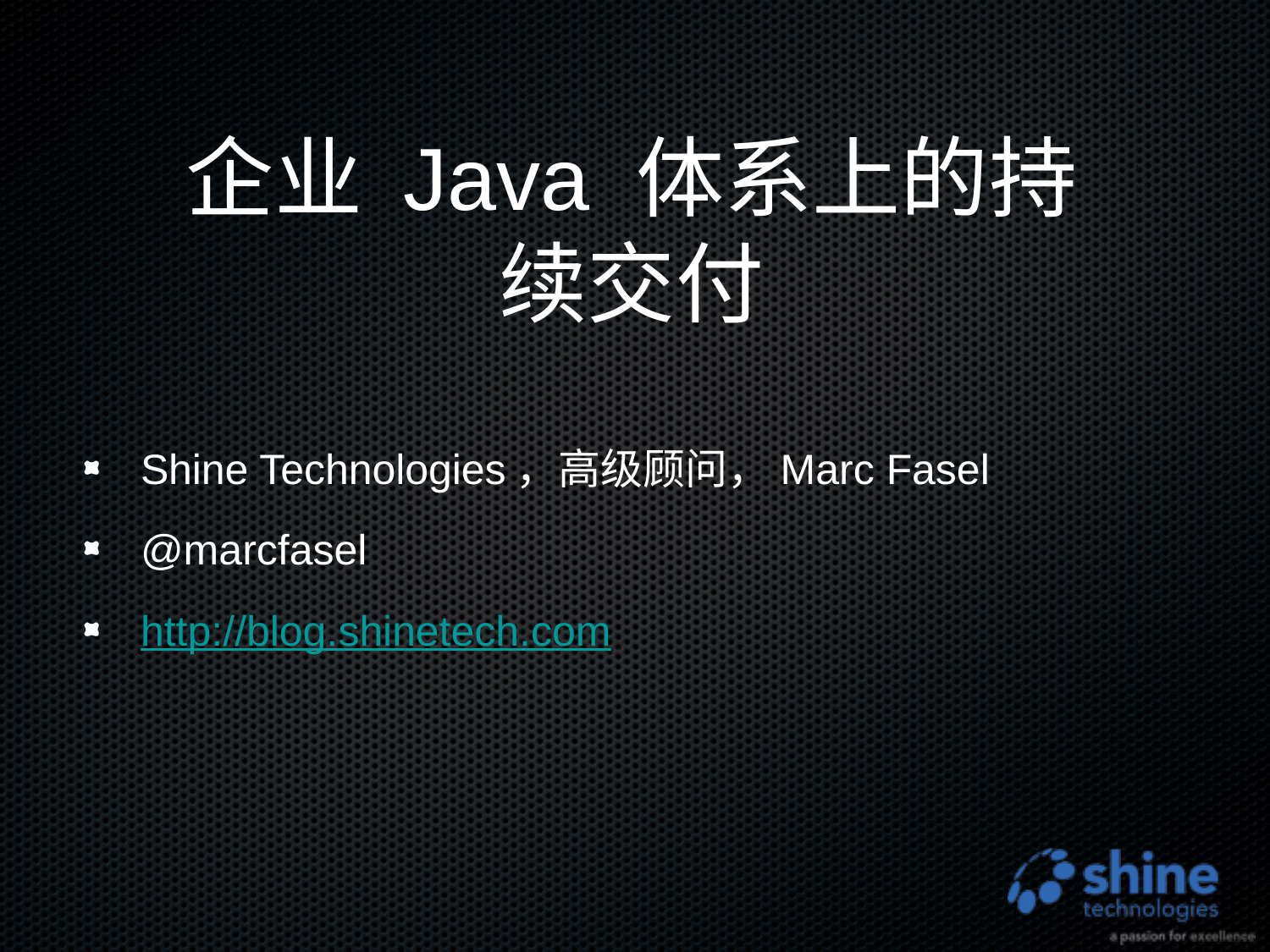

# 企业 Java 体系上的持续交付
Shine Technologies，高级顾问，Marc Fasel
@marcfasel
http://blog.shinetech.com